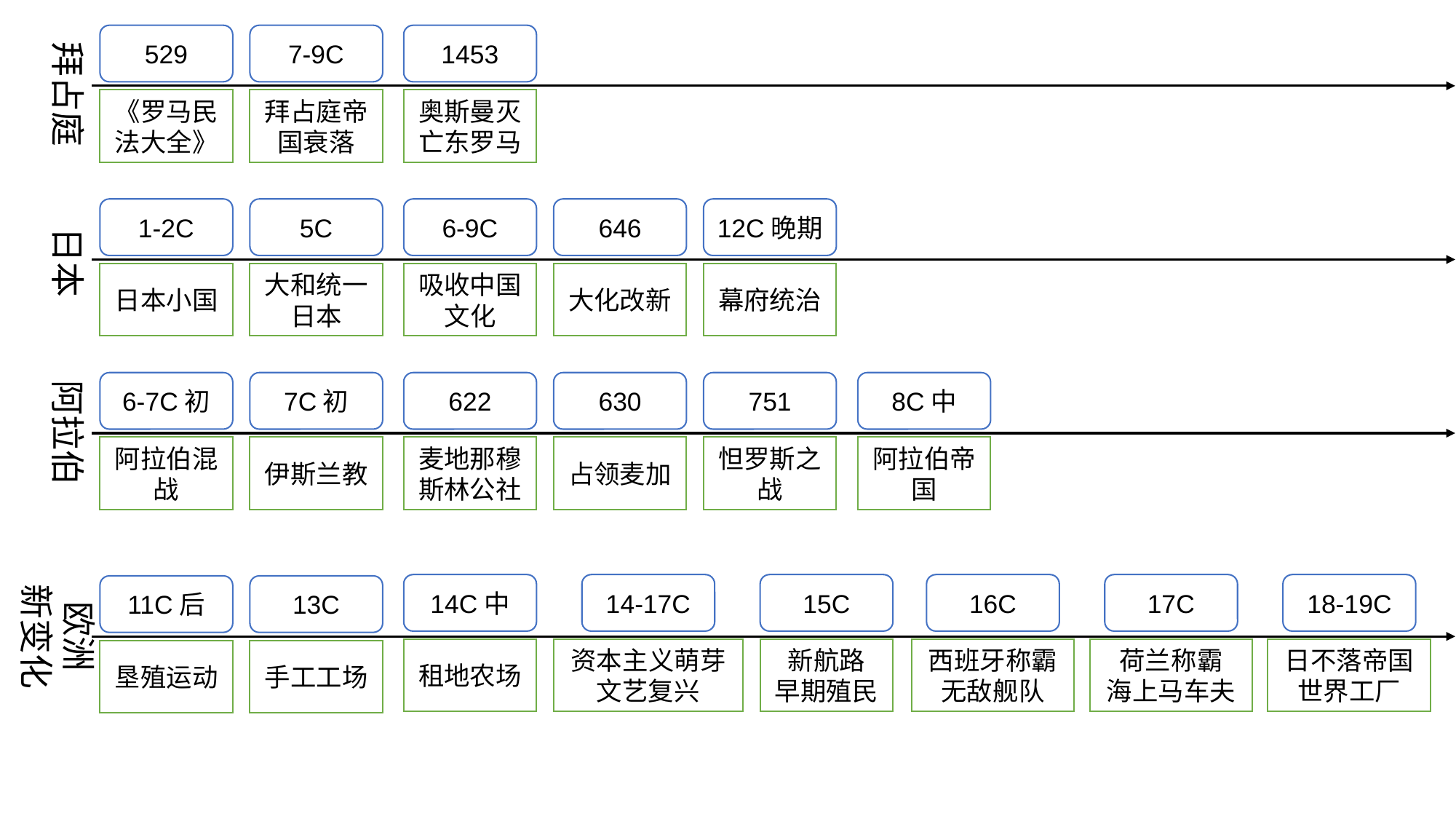

拜占庭
7-9C
529
1453
拜占庭帝国衰落
《罗马民法大全》
奥斯曼灭亡东罗马
5C
646
12C晚期
1-2C
6-9C
大和统一日本
大化改新
幕府统治
日本小国
吸收中国文化
7C初
630
751
8C中
6-7C初
622
伊斯兰教
占领麦加
怛罗斯之战
阿拉伯帝国
阿拉伯混战
麦地那穆斯林公社
15C
16C
17C
18-19C
14C中
14-17C
11C后
13C
新航路
早期殖民
西班牙称霸
无敌舰队
荷兰称霸
海上马车夫
日不落帝国
世界工厂
租地农场
资本主义萌芽
文艺复兴
垦殖运动
手工工场
日本
阿拉伯
欧洲
新变化